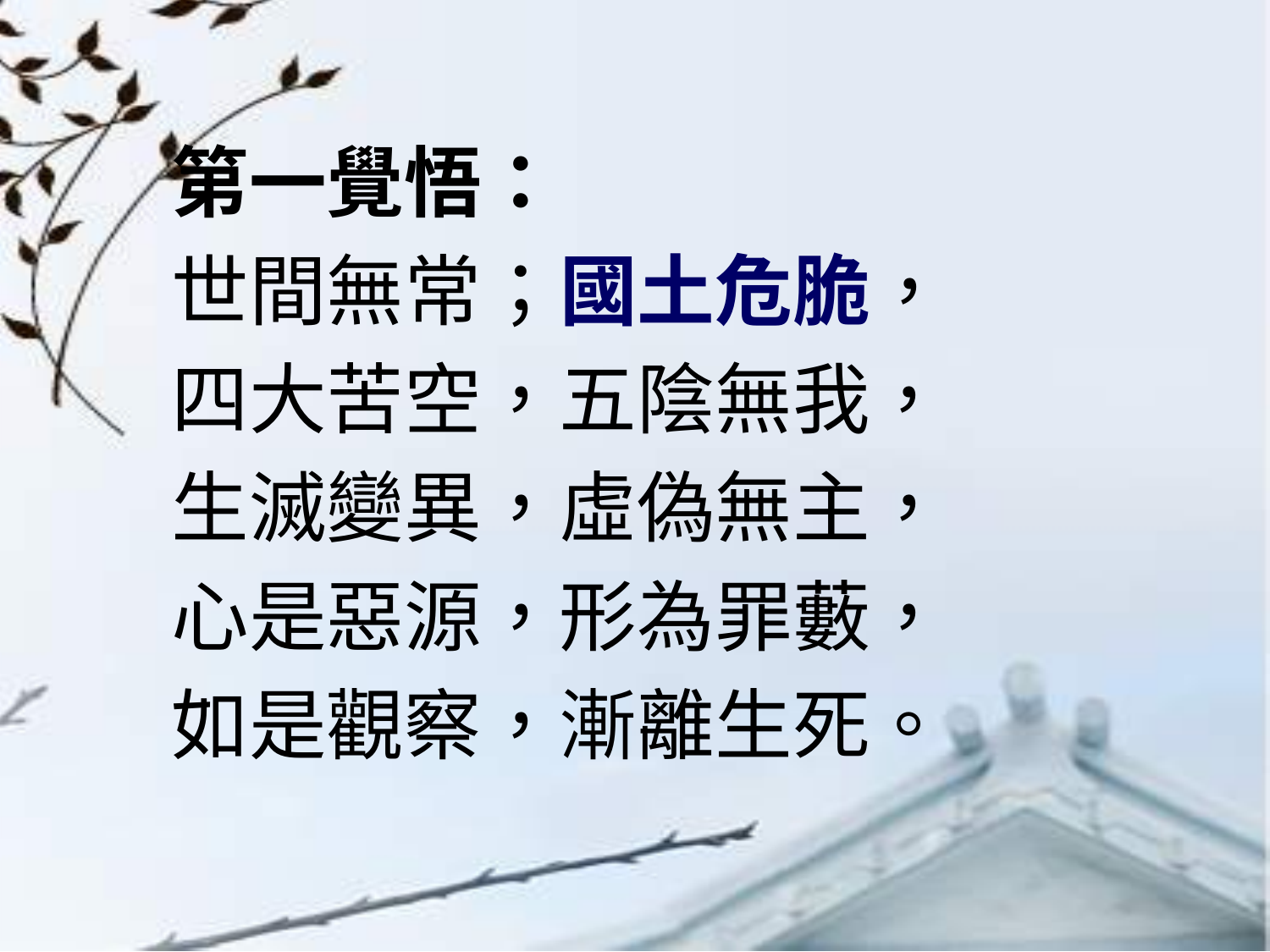

第一覺悟：
世間無常；國土危脆，
四大苦空，五陰無我，
生滅變異，虛偽無主，
心是惡源，形為罪藪，
如是觀察，漸離生死。